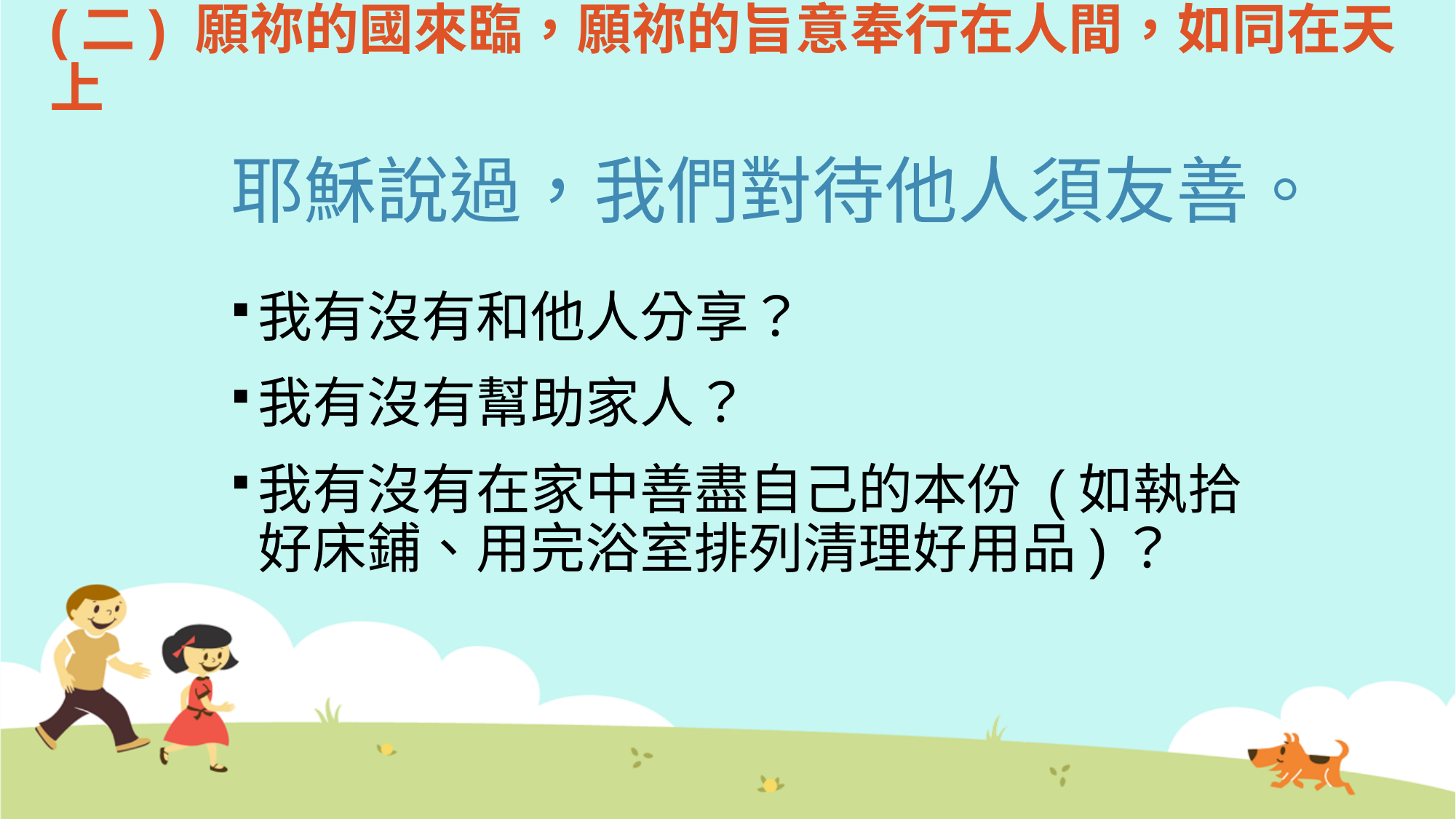

# (二) 願祢的國來臨，願祢的旨意奉行在人間，如同在天上
耶穌說過，我們對待他人須友善。

我有沒有和他人分享？
我有沒有幫助家人？
我有沒有在家中善盡自己的本份 (如執拾好床鋪、用完浴室排列清理好用品)？